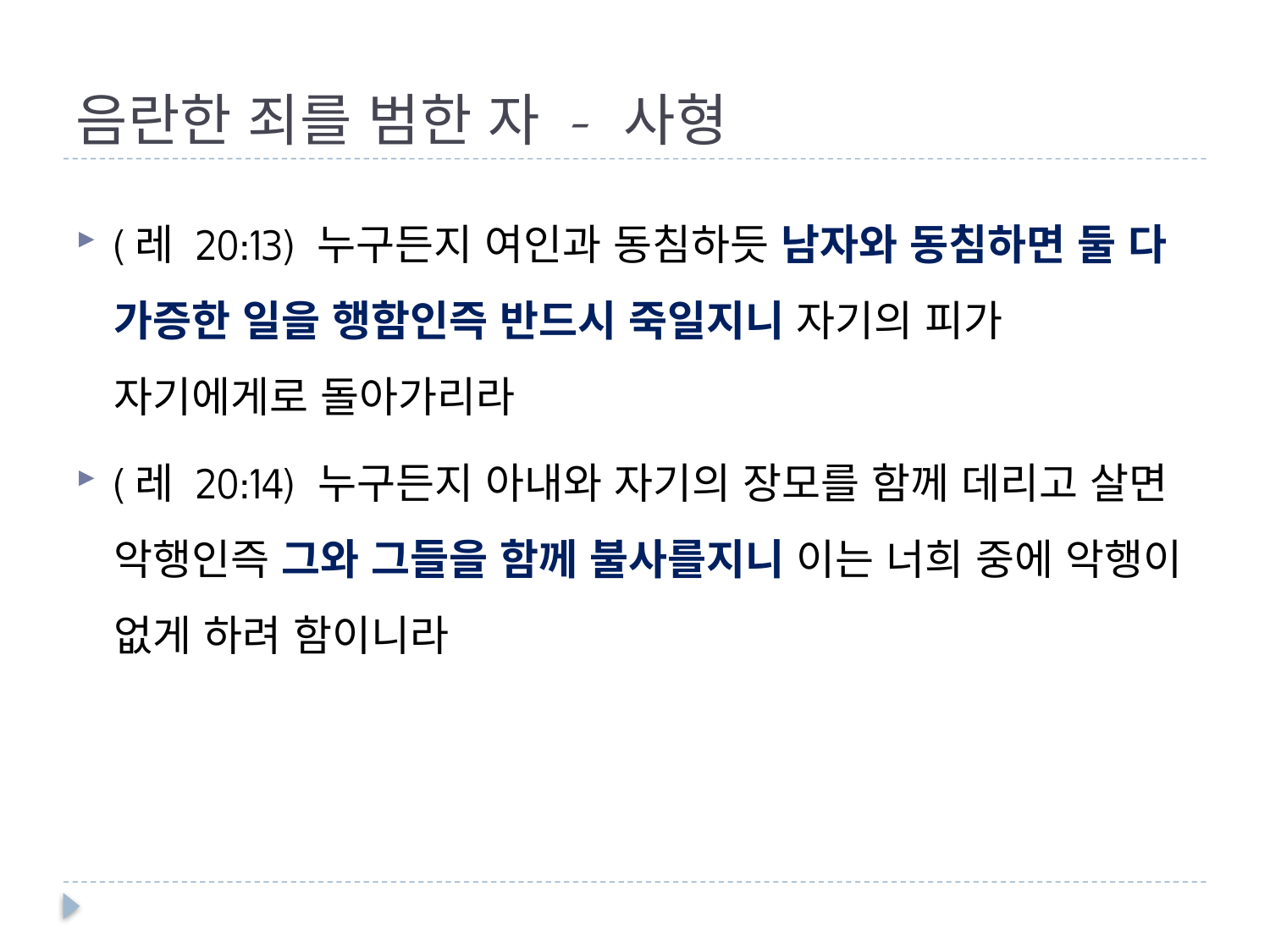

# 음란한 죄를 범한 자 - 사형
(레 20:13) 누구든지 여인과 동침하듯 남자와 동침하면 둘 다 가증한 일을 행함인즉 반드시 죽일지니 자기의 피가 자기에게로 돌아가리라
(레 20:14) 누구든지 아내와 자기의 장모를 함께 데리고 살면 악행인즉 그와 그들을 함께 불사를지니 이는 너희 중에 악행이 없게 하려 함이니라